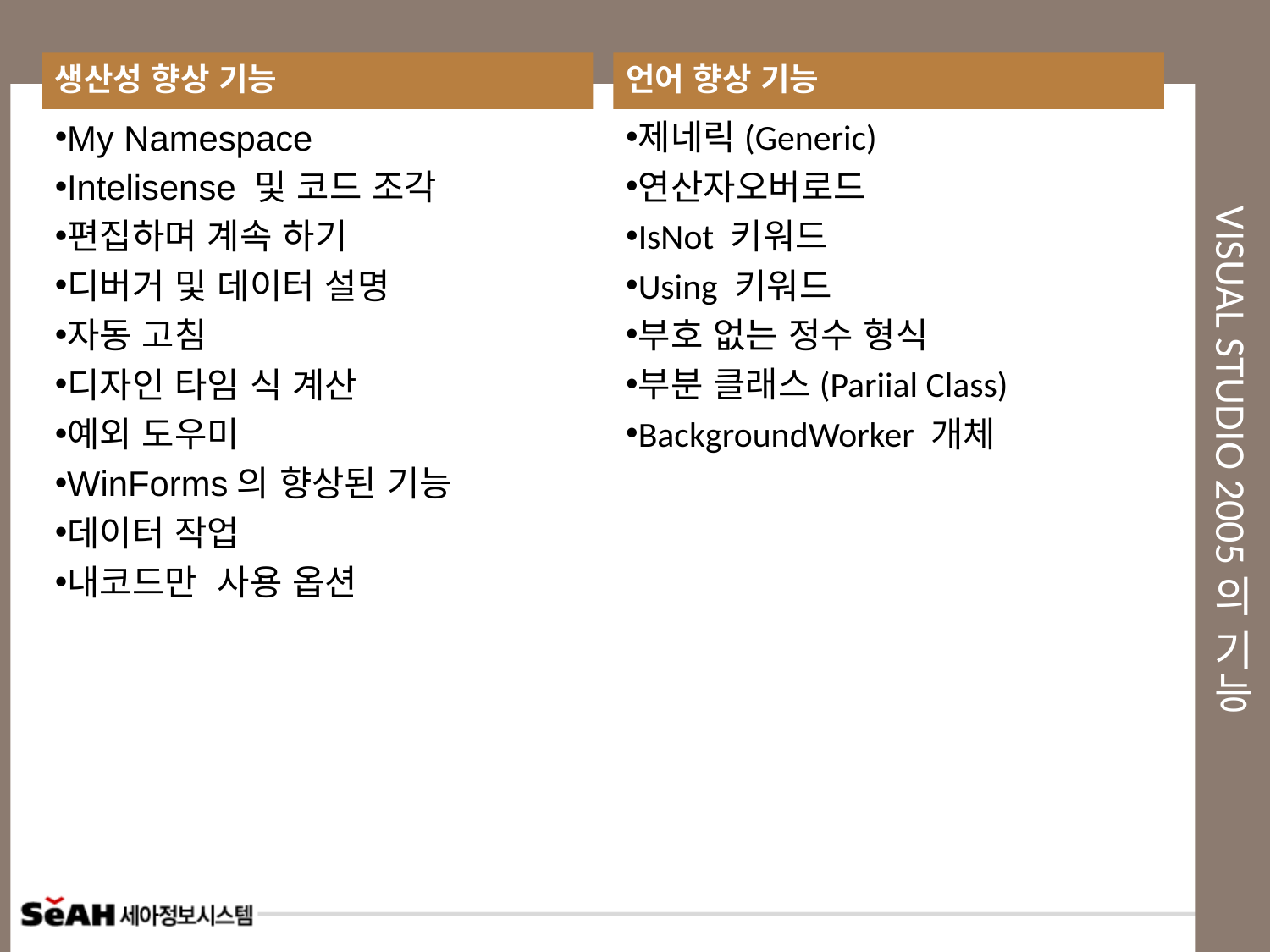

생산성 향상 기능
언어 향상 기능
# Visual Studio 2005의 기능
My Namespace
Intelisense 및 코드 조각
편집하며 계속 하기
디버거 및 데이터 설명
자동 고침
디자인 타임 식 계산
예외 도우미
WinForms의 향상된 기능
데이터 작업
내코드만  사용 옵션

제네릭(Generic)
연산자오버로드
IsNot 키워드
Using 키워드
부호 없는 정수 형식
부분 클래스(Pariial Class)
BackgroundWorker 개체